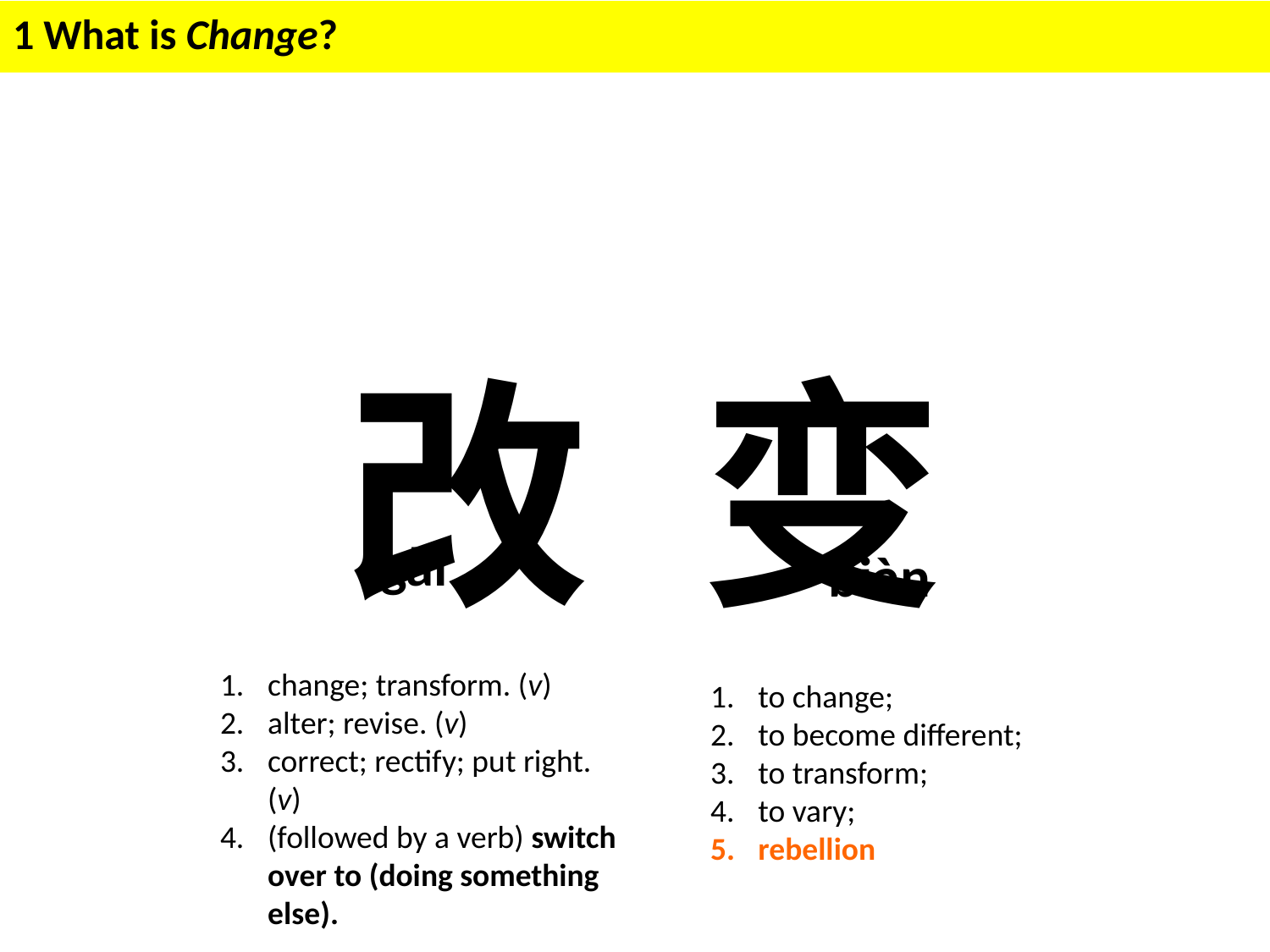

# 1 What is Change?
改  变
găi

change; transform. (v)
alter; revise. (v)
correct; rectify; put right. (v)
(followed by a verb) switch over to (doing something else).
biàn

to change;
to become different;
to transform;
to vary;
rebellion